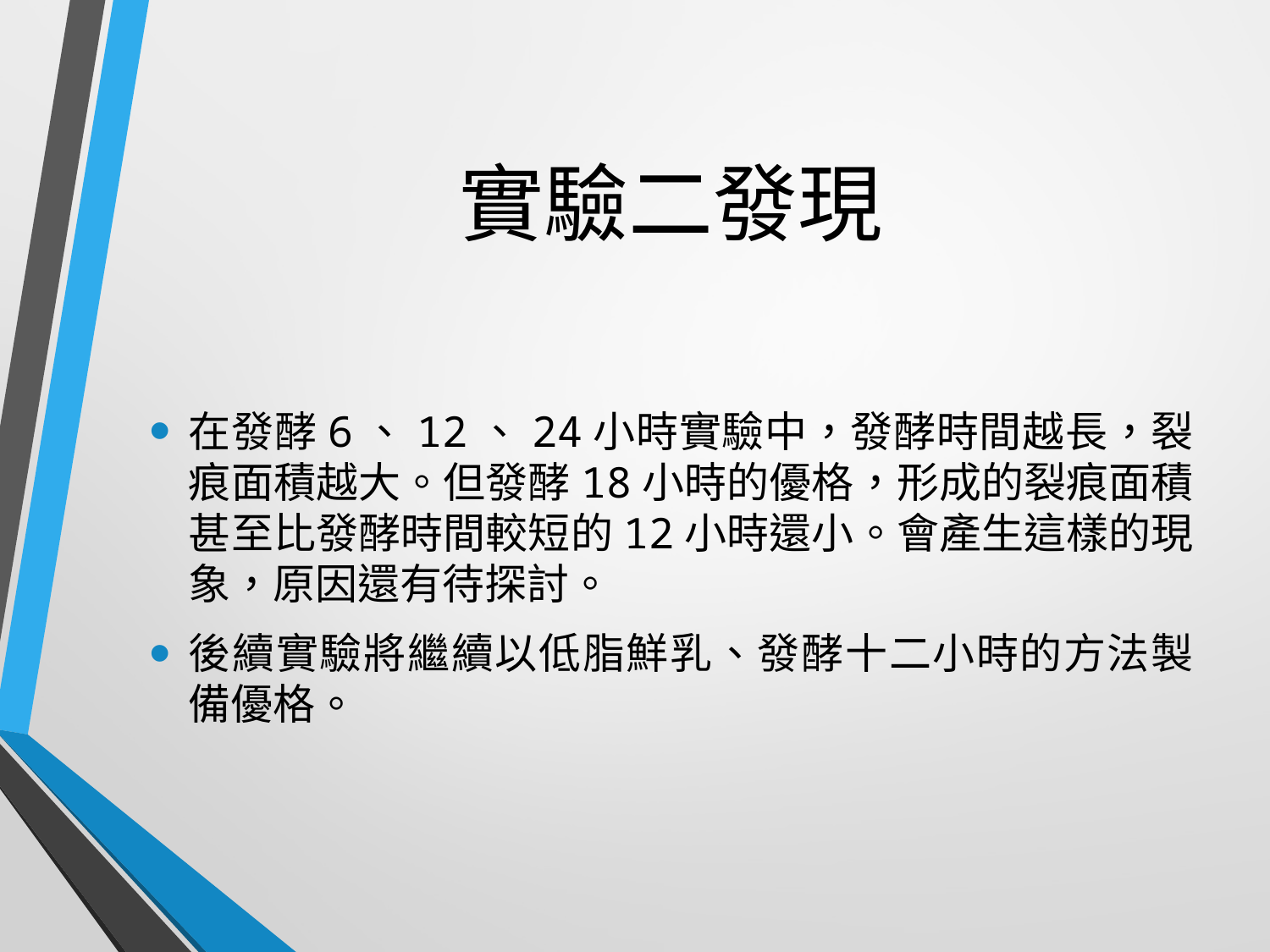

# 實驗二發現
在發酵6、12、24小時實驗中，發酵時間越長，裂痕面積越大。但發酵18小時的優格，形成的裂痕面積甚至比發酵時間較短的12小時還小。會產生這樣的現象，原因還有待探討。
後續實驗將繼續以低脂鮮乳、發酵十二小時的方法製備優格。